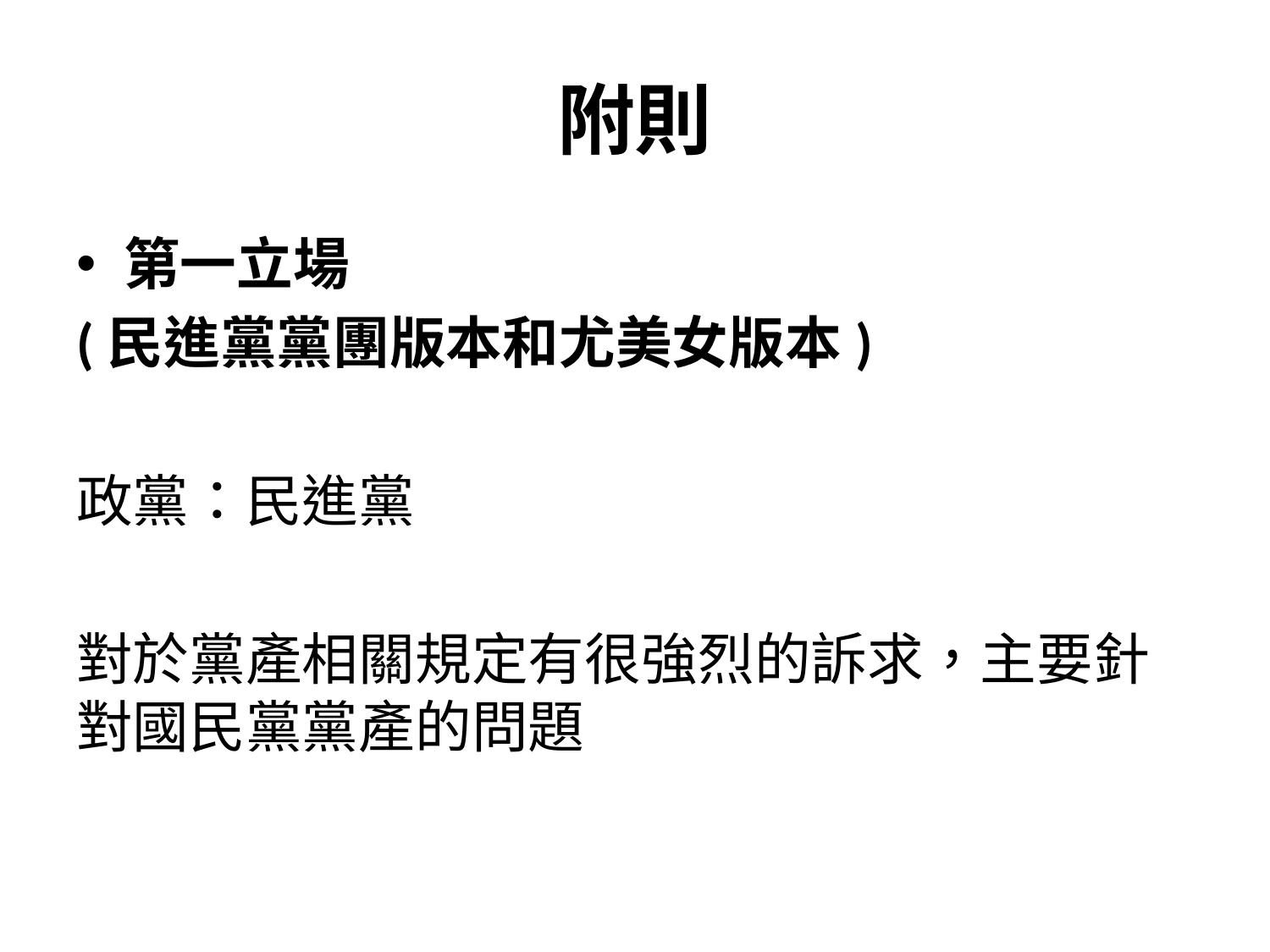

# 附則
第一立場
(民進黨黨團版本和尤美女版本)

政黨：民進黨

對於黨產相關規定有很強烈的訴求，主要針對國民黨黨產的問題